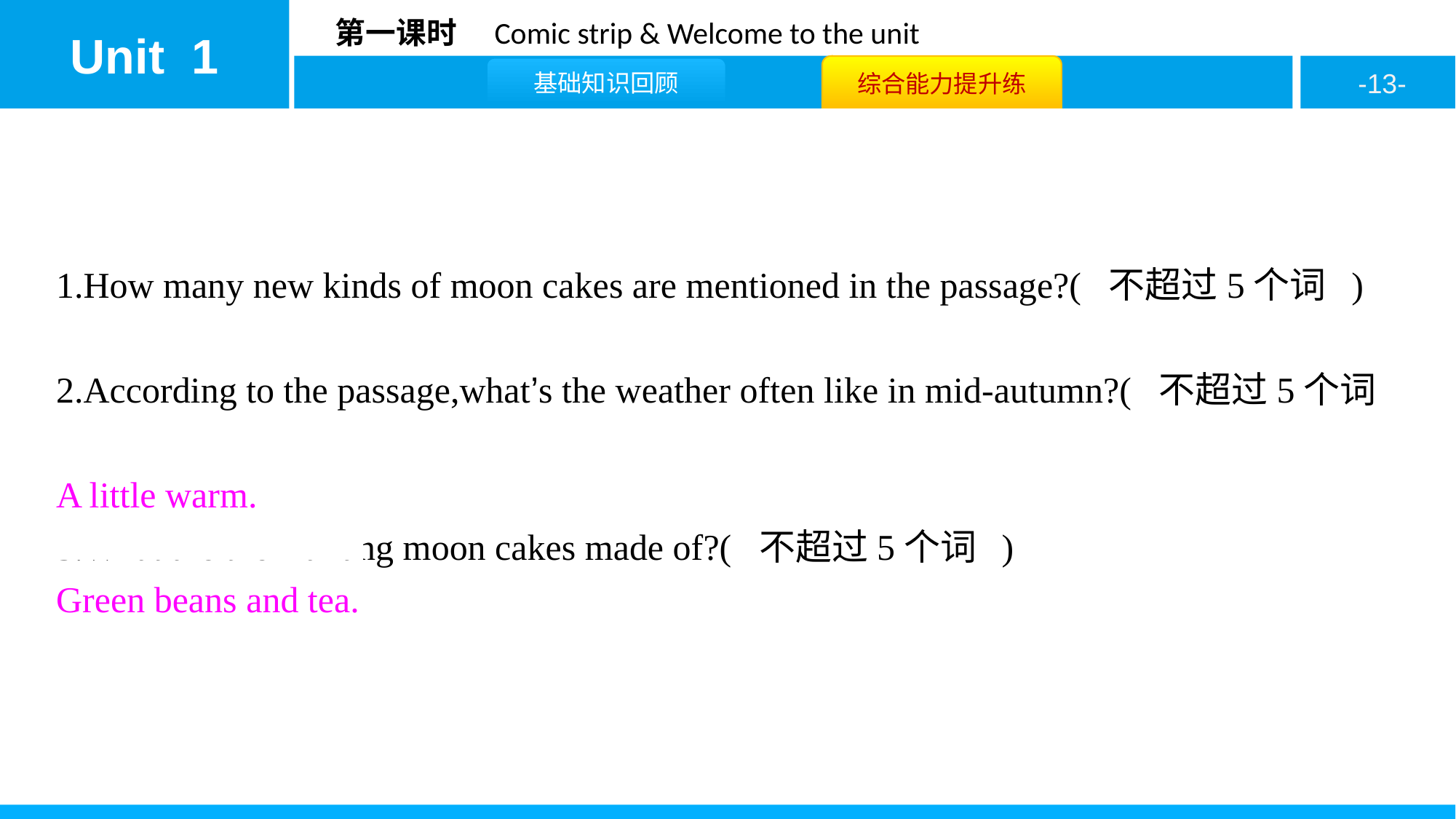

1.How many new kinds of moon cakes are mentioned in the passage?(  不超过5个词  )
Three/3.
2.According to the passage,what’s the weather often like in mid-autumn?(  不超过5个词  )
A little warm.
3.What are the Naliang moon cakes made of?(  不超过5个词  )
Green beans and tea.